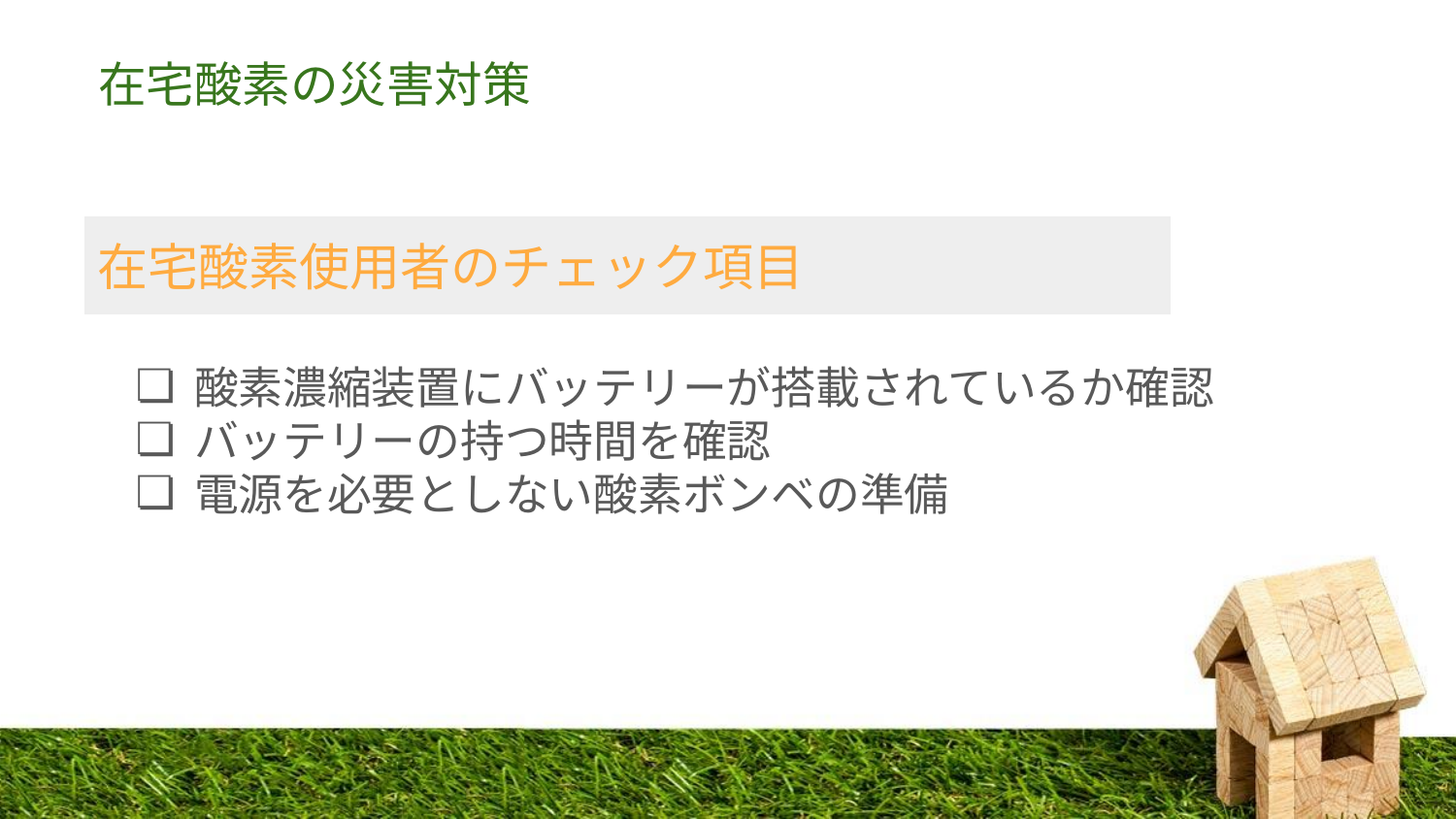

# 在宅酸素の災害対策
在宅酸素使用者のチェック項目
酸素濃縮装置にバッテリーが搭載されているか確認
バッテリーの持つ時間を確認
電源を必要としない酸素ボンベの準備